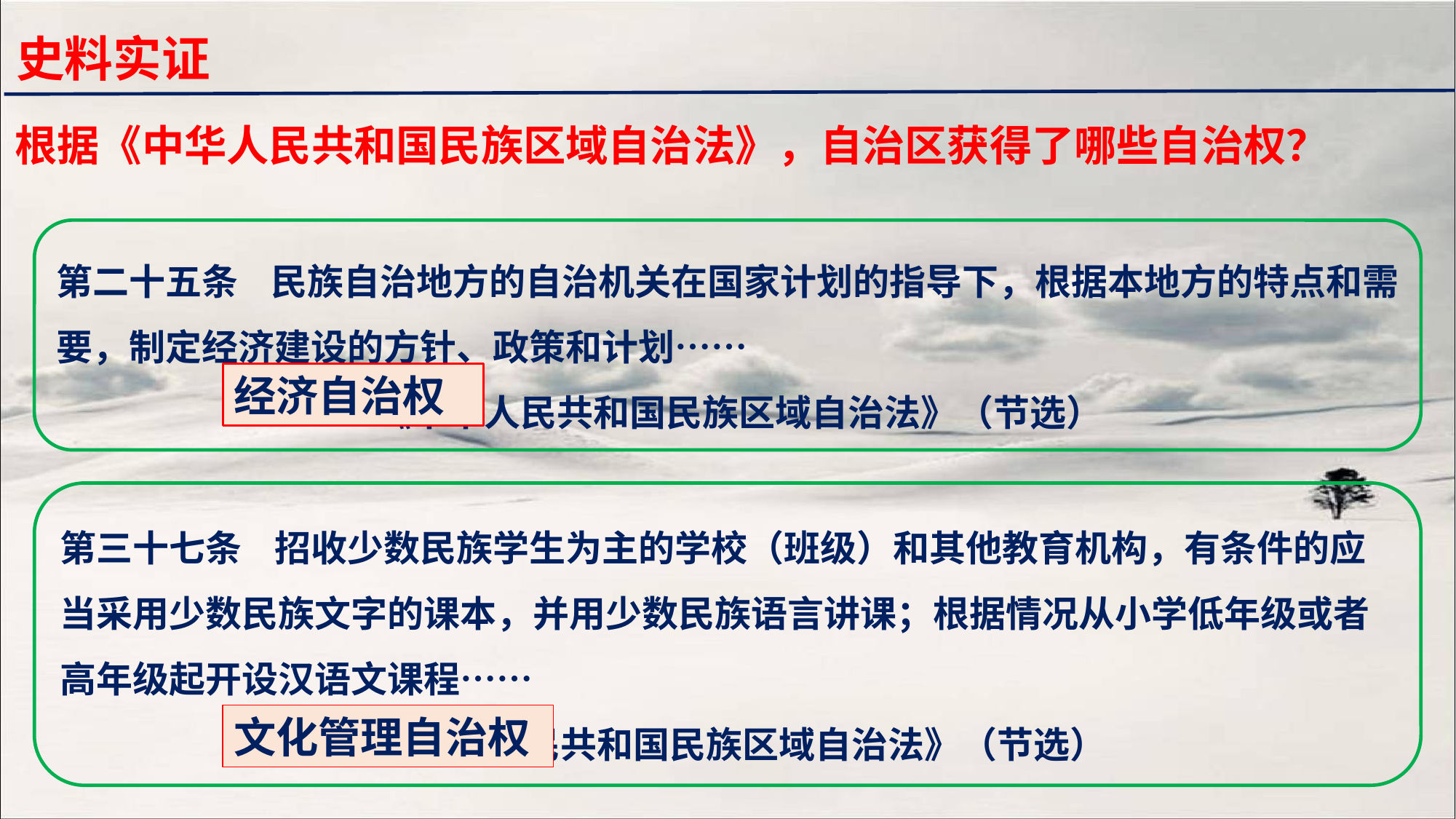

史料实证
根据《中华人民共和国民族区域自治法》，自治区获得了哪些自治权？
第二十五条    民族自治地方的自治机关在国家计划的指导下，根据本地方的特点和需要，制定经济建设的方针、政策和计划……
                             ——《中华人民共和国民族区域自治法》（节选）
经济自治权
第三十七条    招收少数民族学生为主的学校（班级）和其他教育机构，有条件的应当采用少数民族文字的课本，并用少数民族语言讲课；根据情况从小学低年级或者高年级起开设汉语文课程……
                             ——《中华人民共和国民族区域自治法》（节选）

文化管理自治权